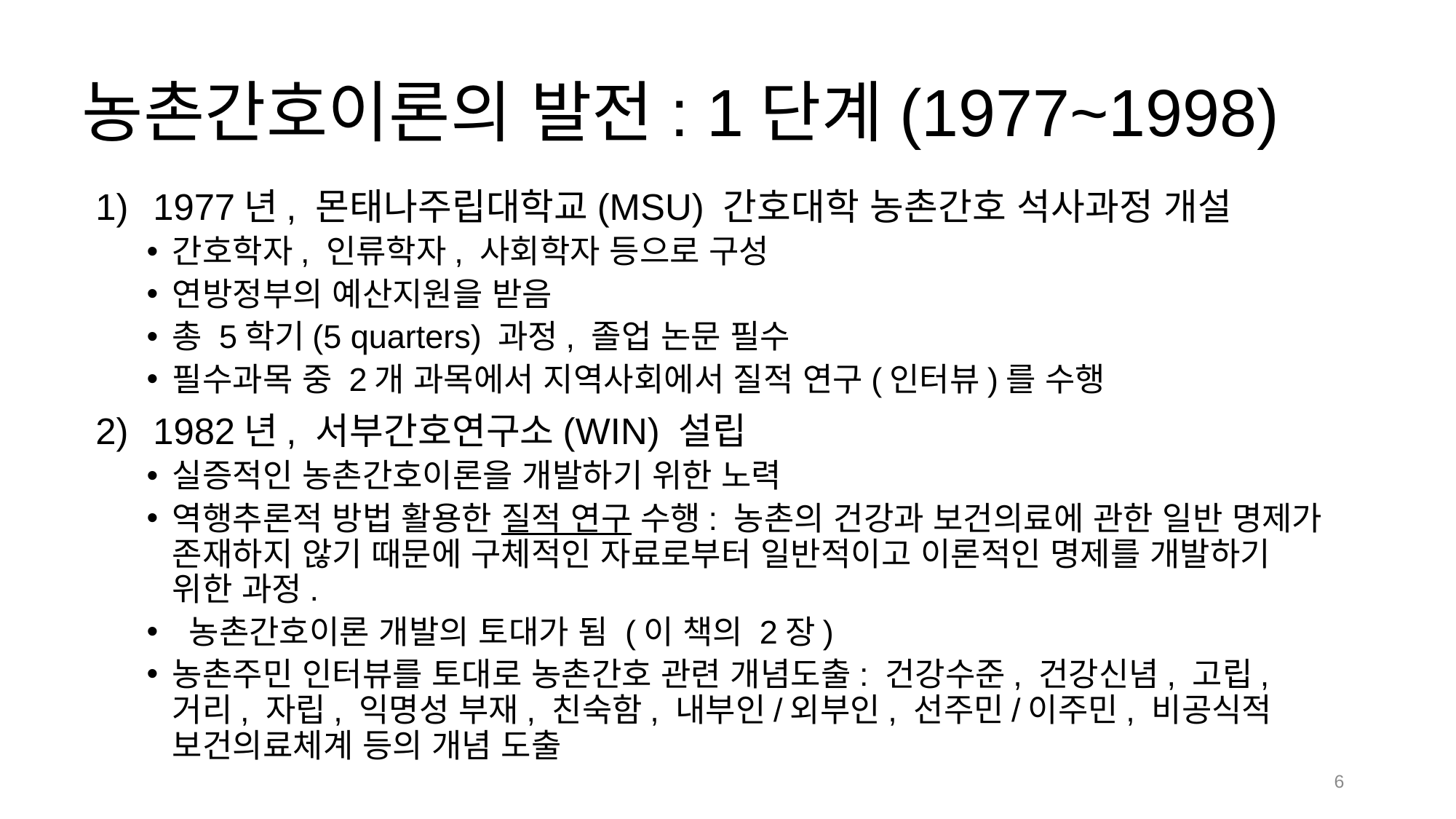

# 농촌간호이론의 발전: 1단계(1977~1998)
1977년, 몬태나주립대학교(MSU) 간호대학 농촌간호 석사과정 개설
간호학자, 인류학자, 사회학자 등으로 구성
연방정부의 예산지원을 받음
총 5학기(5 quarters) 과정, 졸업 논문 필수
필수과목 중 2개 과목에서 지역사회에서 질적 연구(인터뷰)를 수행
1982년, 서부간호연구소(WIN) 설립
실증적인 농촌간호이론을 개발하기 위한 노력
역행추론적 방법 활용한 질적 연구 수행: 농촌의 건강과 보건의료에 관한 일반 명제가 존재하지 않기 때문에 구체적인 자료로부터 일반적이고 이론적인 명제를 개발하기 위한 과정.
 농촌간호이론 개발의 토대가 됨 (이 책의 2장)
농촌주민 인터뷰를 토대로 농촌간호 관련 개념도출: 건강수준, 건강신념, 고립, 거리, 자립, 익명성 부재, 친숙함, 내부인/외부인, 선주민/이주민, 비공식적 보건의료체계 등의 개념 도출
6